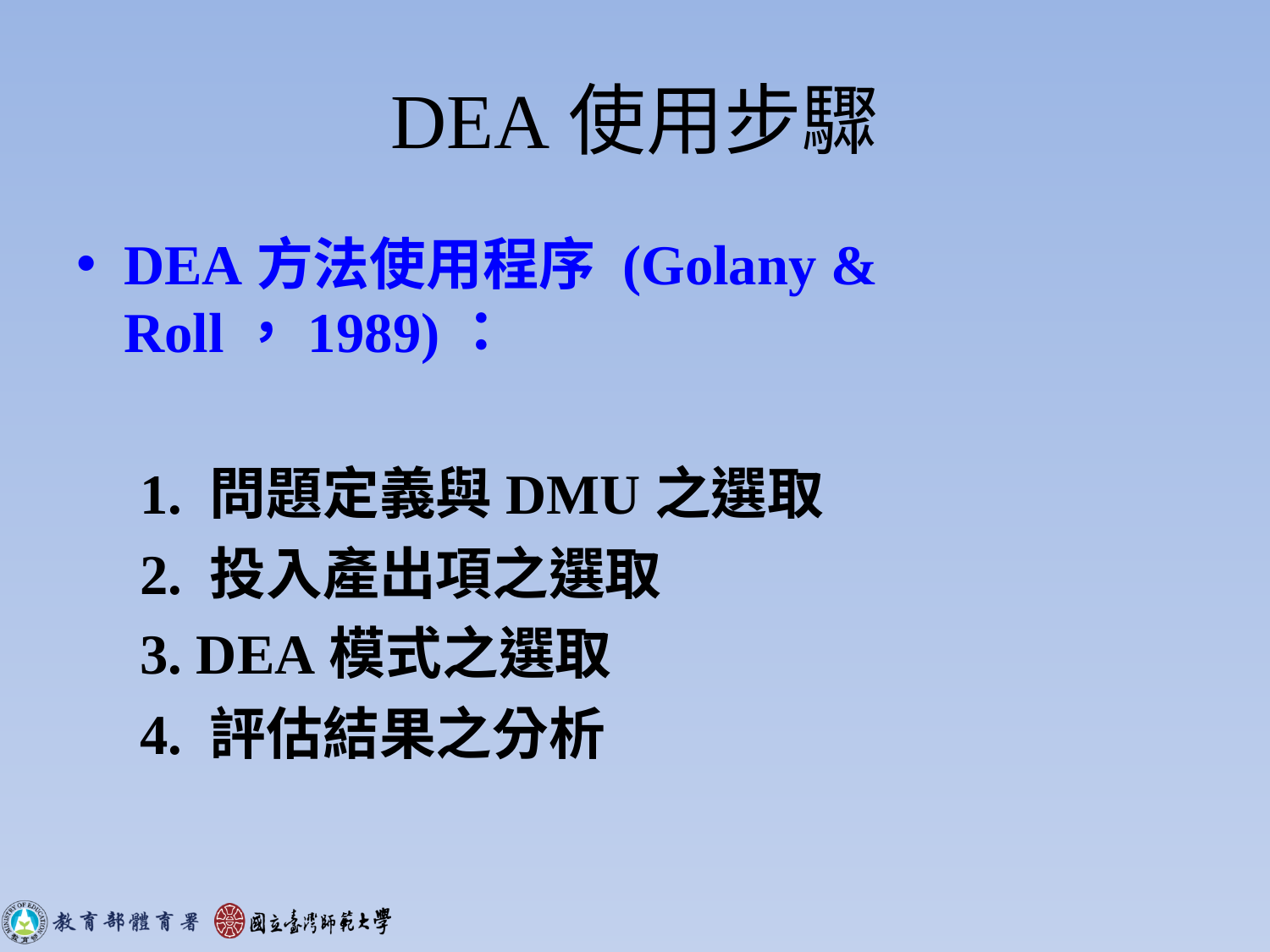

# DEA使用步驟
DEA方法使用程序 (Golany & Roll，1989)：

1. 問題定義與DMU之選取
2. 投入產出項之選取
3. DEA模式之選取
4. 評估結果之分析